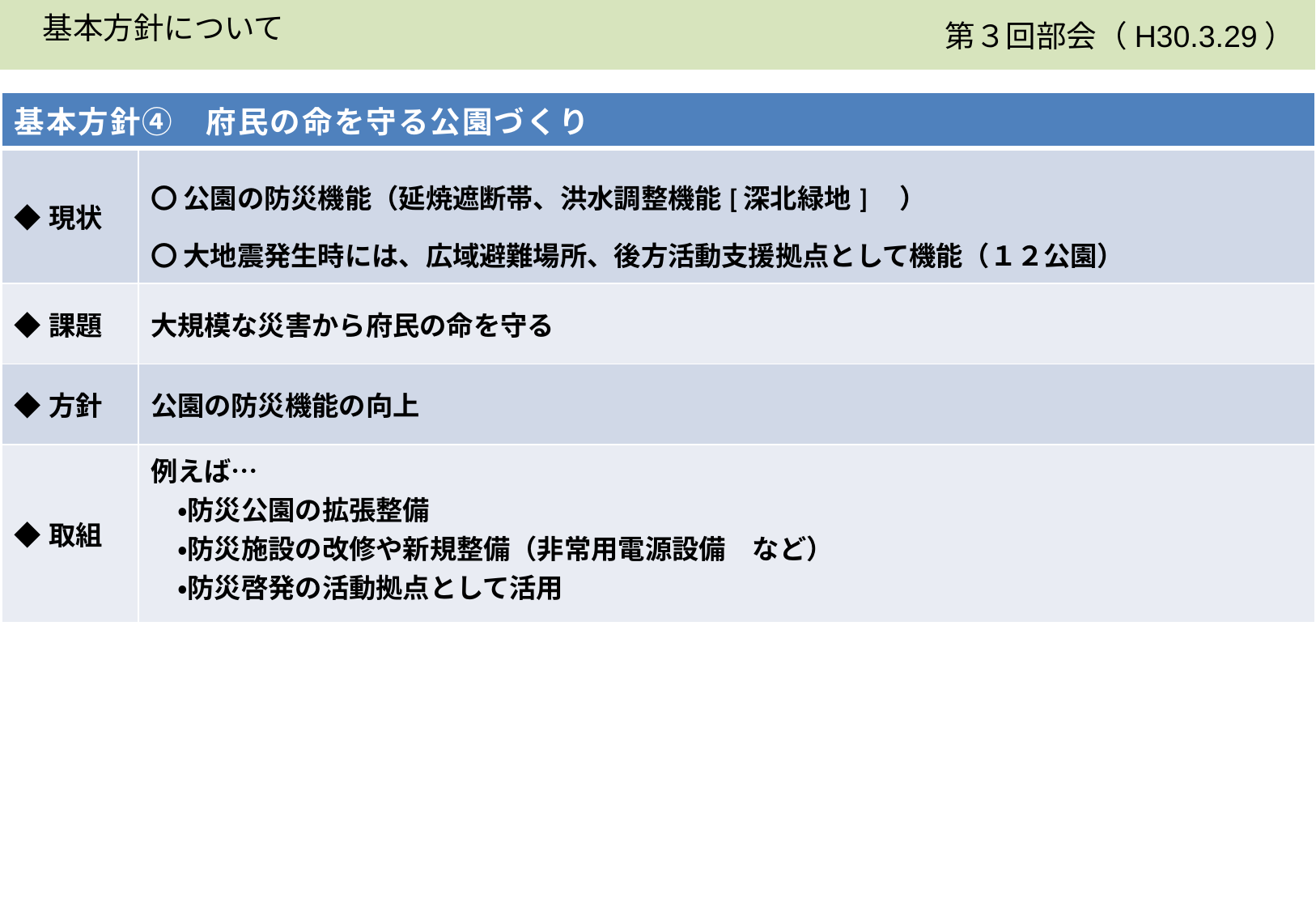

第３回部会（H30.3.29）
　基本方針について
| 基本方針④　府民の命を守る公園づくり |  |
| --- | --- |
| ◆現状 | 〇 公園の防災機能（延焼遮断帯、洪水調整機能[深北緑地]　） 〇 大地震発生時には、広域避難場所、後方活動支援拠点として機能（１２公園） |
| ◆課題 | 大規模な災害から府民の命を守る |
| ◆方針 | 公園の防災機能の向上 |
| ◆取組 | 例えば… 　・防災公園の拡張整備 　・防災施設の改修や新規整備（非常用電源設備　など） 　・防災啓発の活動拠点として活用 |